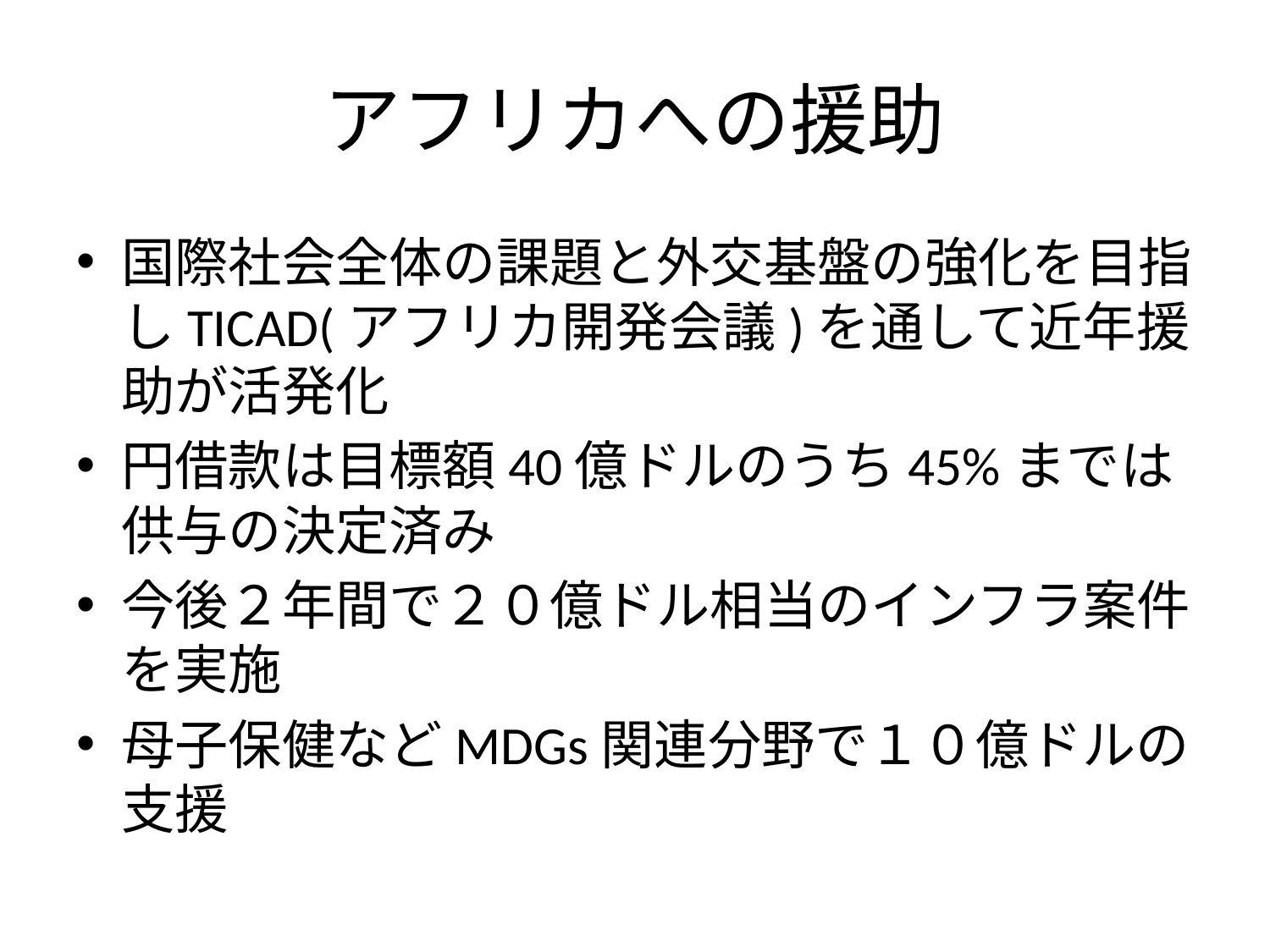

# アフリカへの援助
国際社会全体の課題と外交基盤の強化を目指しTICAD(アフリカ開発会議)を通して近年援助が活発化
円借款は目標額40億ドルのうち45%までは供与の決定済み
今後２年間で２０億ドル相当のインフラ案件を実施
母子保健などMDGs関連分野で１０億ドルの支援